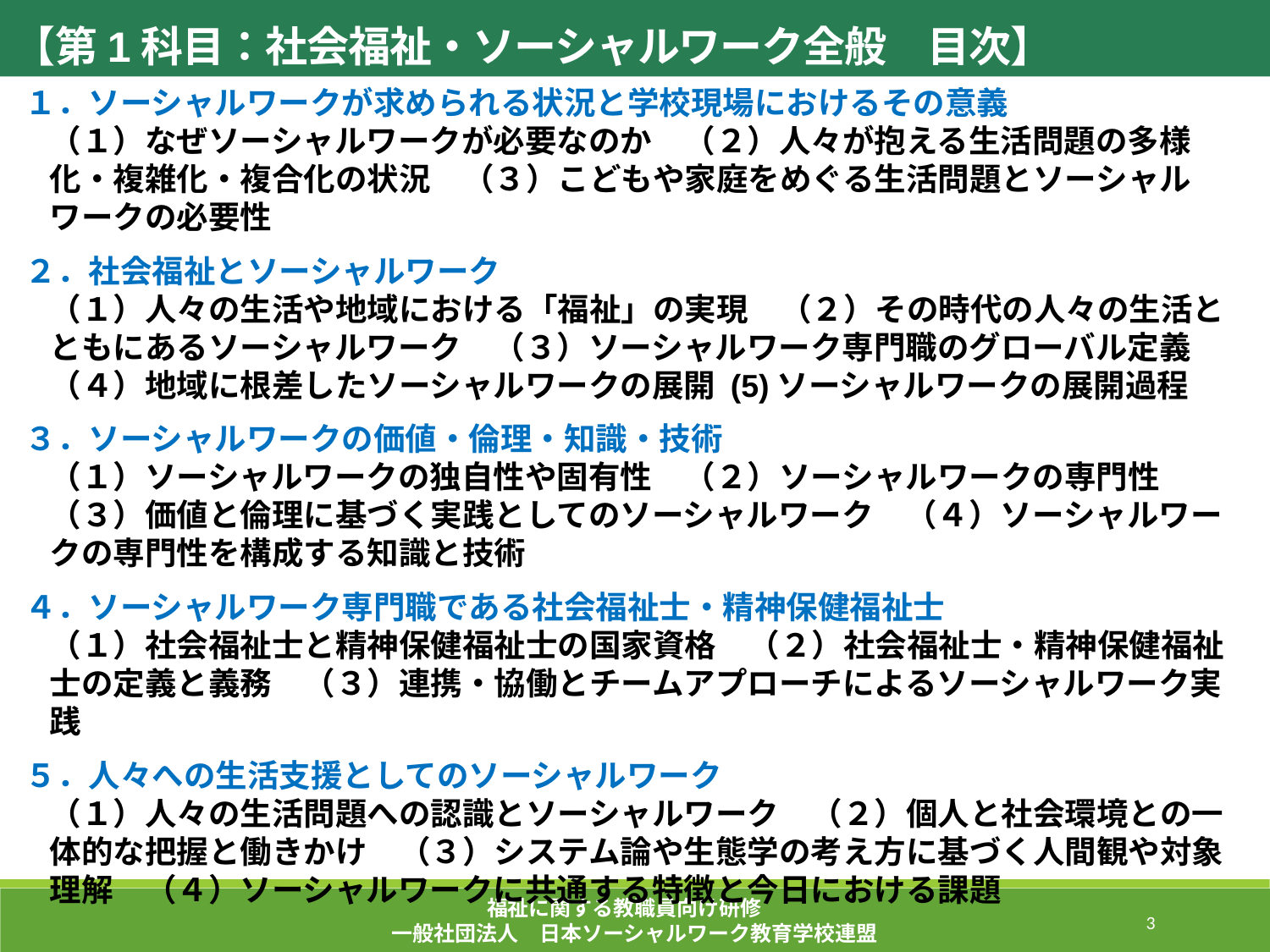

【第1科目：社会福祉・ソーシャルワーク全般　目次】
１．ソーシャルワークが求められる状況と学校現場におけるその意義
（１）なぜソーシャルワークが必要なのか　（２）人々が抱える生活問題の多様化・複雑化・複合化の状況　（３）こどもや家庭をめぐる生活問題とソーシャルワークの必要性
２．社会福祉とソーシャルワーク
（１）人々の生活や地域における「福祉」の実現　（２）その時代の人々の生活とともにあるソーシャルワーク　（３）ソーシャルワーク専門職のグローバル定義 （４）地域に根差したソーシャルワークの展開 (5)ソーシャルワークの展開過程
３．ソーシャルワークの価値・倫理・知識・技術
（１）ソーシャルワークの独自性や固有性　（２）ソーシャルワークの専門性　（３）価値と倫理に基づく実践としてのソーシャルワーク　（４）ソーシャルワークの専門性を構成する知識と技術
４．ソーシャルワーク専門職である社会福祉士・精神保健福祉士
（１）社会福祉士と精神保健福祉士の国家資格　（２）社会福祉士・精神保健福祉士の定義と義務　（３）連携・協働とチームアプローチによるソーシャルワーク実践
５．人々への生活支援としてのソーシャルワーク
（１）人々の生活問題への認識とソーシャルワーク　（２）個人と社会環境との一体的な把握と働きかけ　（３）システム論や生態学の考え方に基づく人間観や対象理解　（４）ソーシャルワークに共通する特徴と今日における課題
福祉に関する教職員向け研修
一般社団法人　日本ソーシャルワーク教育学校連盟
3